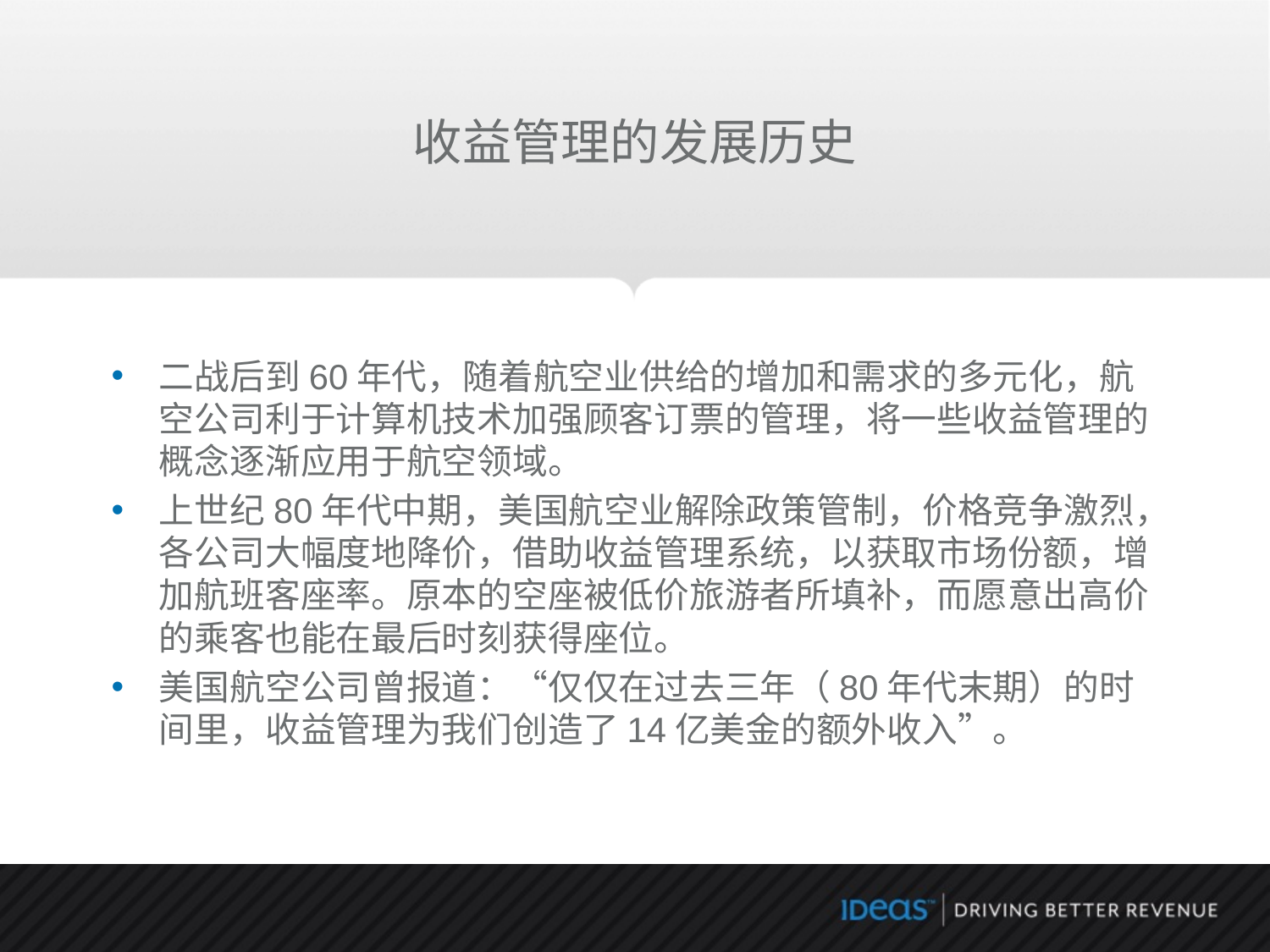

# 收益管理的发展历史
二战后到60年代，随着航空业供给的增加和需求的多元化，航空公司利于计算机技术加强顾客订票的管理，将一些收益管理的概念逐渐应用于航空领域。
上世纪80年代中期，美国航空业解除政策管制，价格竞争激烈，各公司大幅度地降价，借助收益管理系统，以获取市场份额，增加航班客座率。原本的空座被低价旅游者所填补，而愿意出高价的乘客也能在最后时刻获得座位。
美国航空公司曾报道：“仅仅在过去三年（80年代末期）的时间里，收益管理为我们创造了14亿美金的额外收入”。